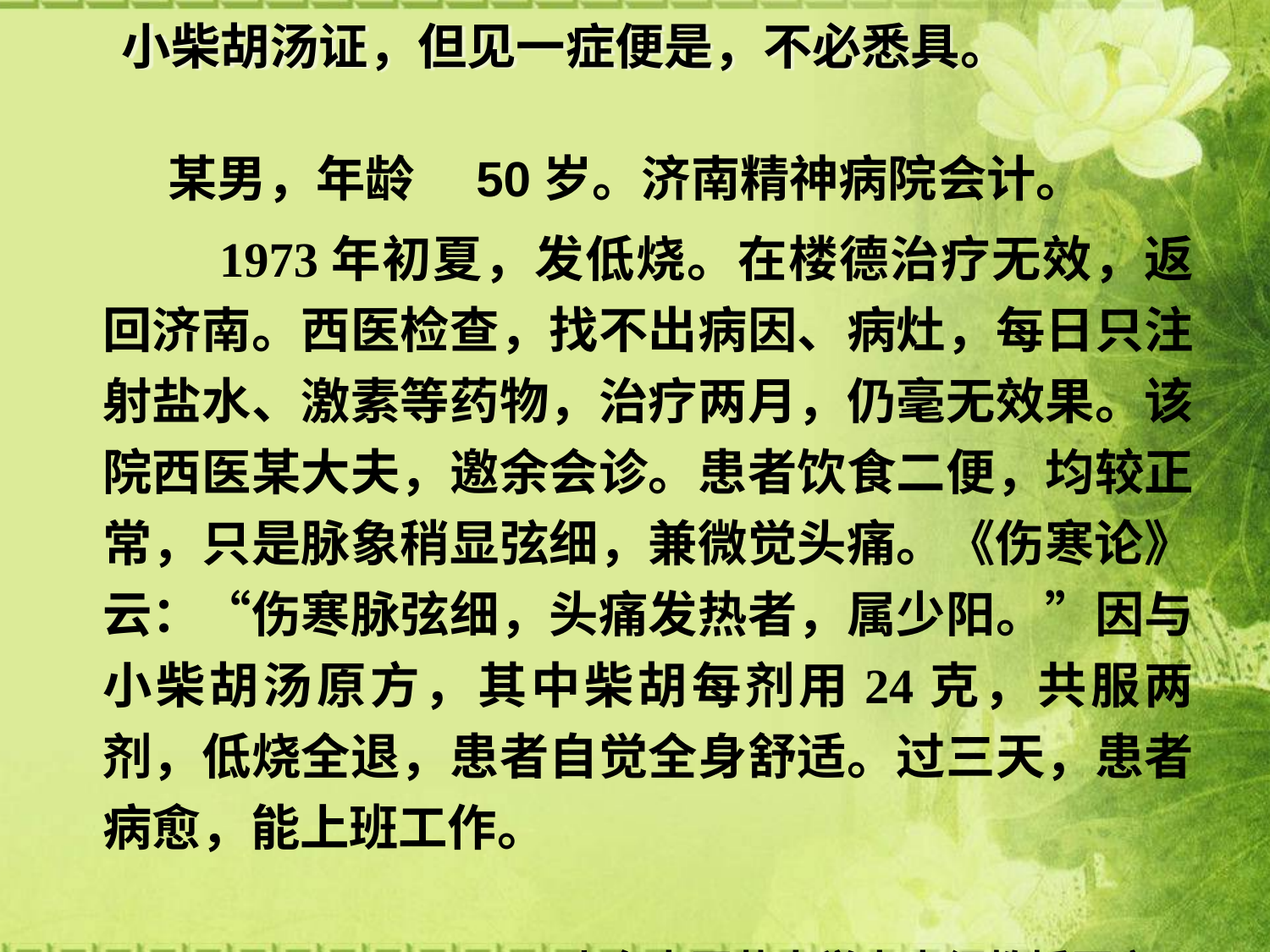

# 小柴胡汤证，但见一症便是，不必悉具。
　　   某男，年龄　50岁。济南精神病院会计。
　　　1973年初夏，发低烧。在楼德治疗无效，返回济南。西医检查，找不出病因、病灶，每日只注射盐水、激素等药物，治疗两月，仍毫无效果。该院西医某大夫，邀余会诊。患者饮食二便，均较正常，只是脉象稍显弦细，兼微觉头痛。《伤寒论》云：“伤寒脉弦细，头痛发热者，属少阳。”因与小柴胡汤原方，其中柴胡每剂用24克，共服两剂，低烧全退，患者自觉全身舒适。过三天，患者病愈，能上班工作。

　　　　　　　　　　－－山东中医药大学李克绍教授医案